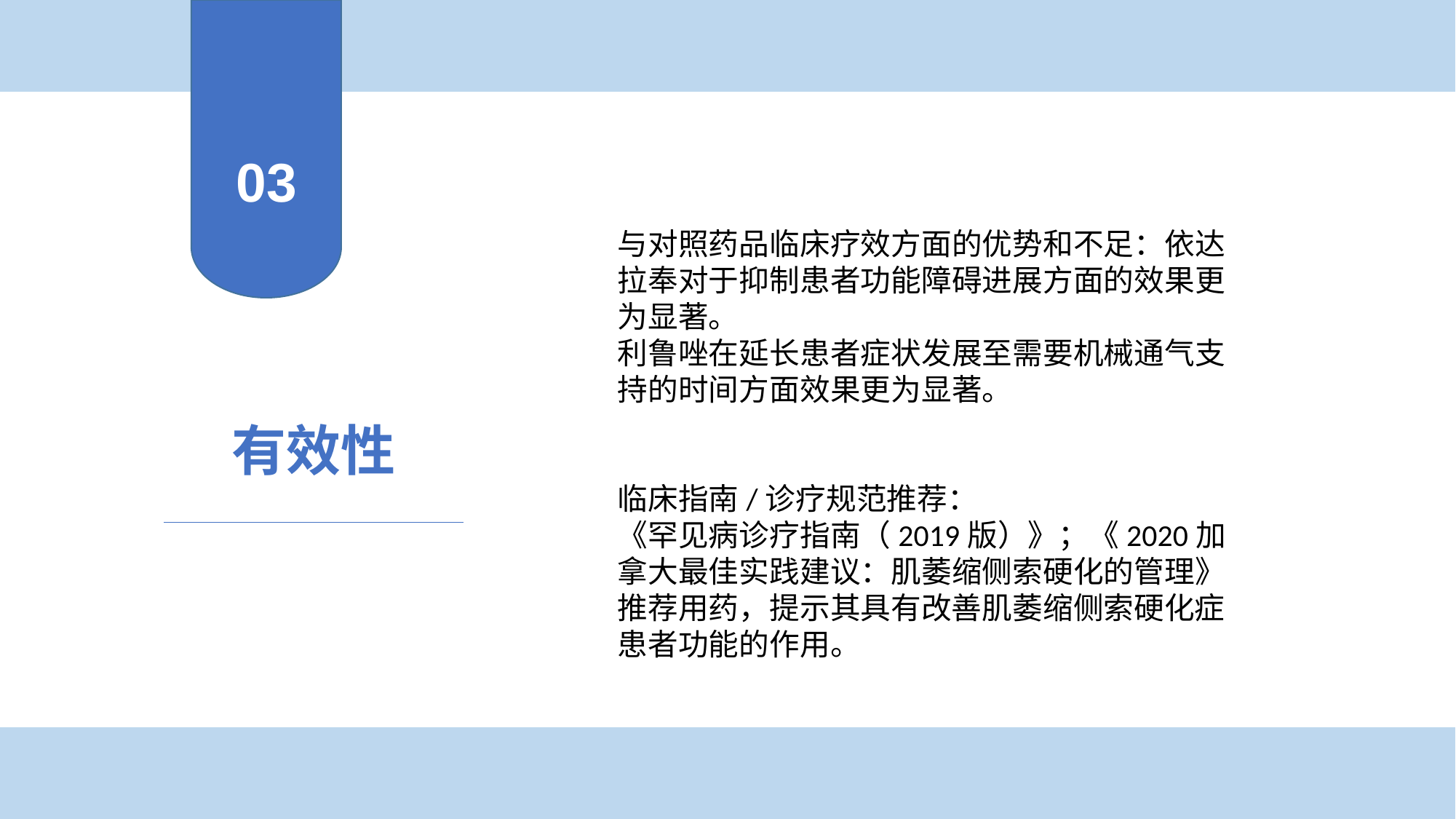

03

与对照药品临床疗效方面的优势和不足：依达拉奉对于抑制患者功能障碍进展方面的效果更为显著。
利鲁唑在延长患者症状发展至需要机械通气支持的时间方面效果更为显著。

临床指南/诊疗规范推荐：
《罕见病诊疗指南（2019版）》；《2020加拿大最佳实践建议：肌萎缩侧索硬化的管理》推荐用药，提示其具有改善肌萎缩侧索硬化症患者功能的作用。
有效性